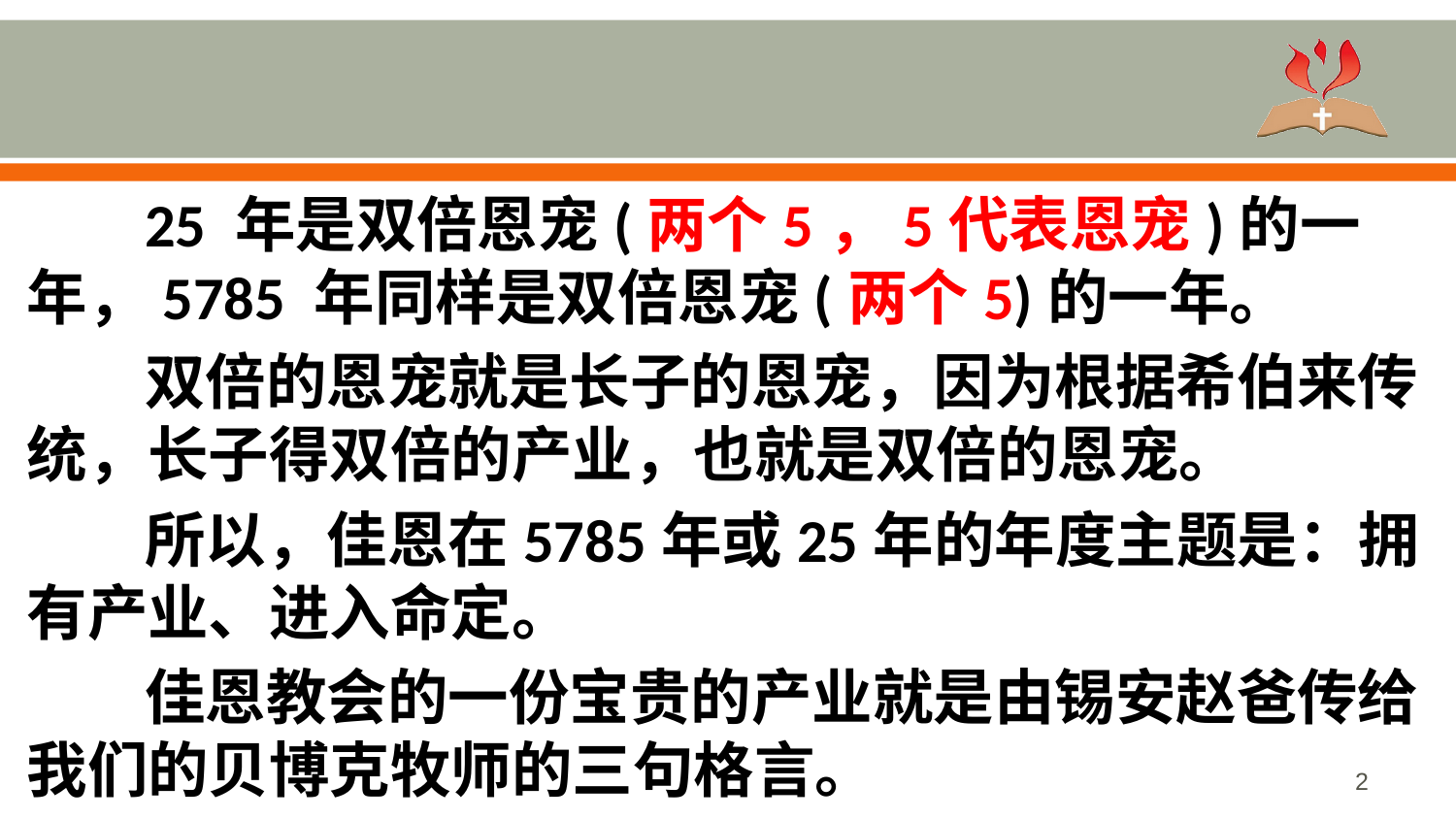

25 年是双倍恩宠(两个5，5代表恩宠)的一年，5785 年同样是双倍恩宠(两个5)的一年。
双倍的恩宠就是长子的恩宠，因为根据希伯来传统，长子得双倍的产业，也就是双倍的恩宠。
所以，佳恩在5785年或25年的年度主题是：拥有产业、进入命定。
佳恩教会的一份宝贵的产业就是由锡安赵爸传给我们的贝博克牧师的三句格言。
2